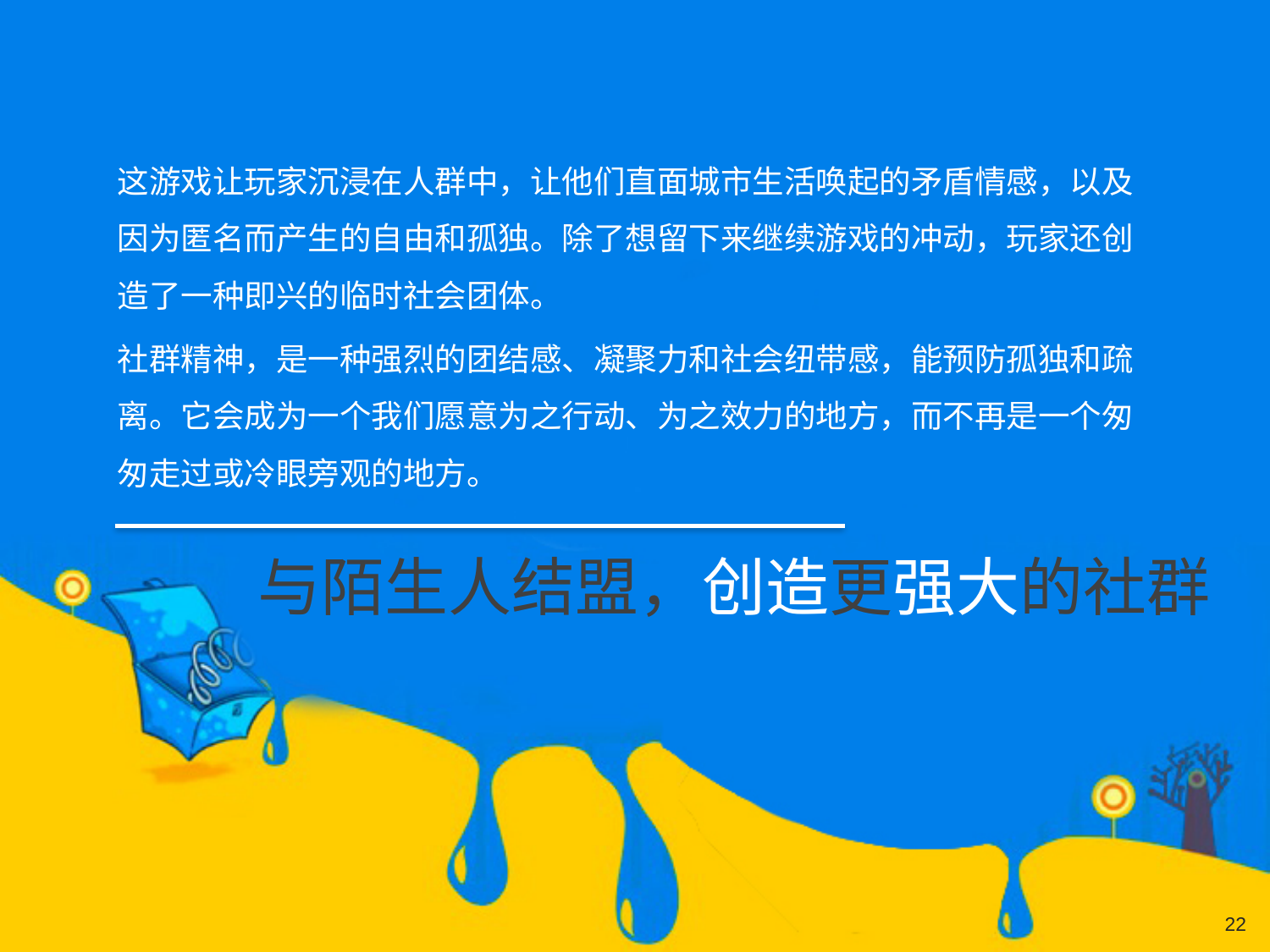

这游戏让玩家沉浸在人群中，让他们直面城市生活唤起的矛盾情感，以及因为匿名而产生的自由和孤独。除了想留下来继续游戏的冲动，玩家还创造了一种即兴的临时社会团体。
社群精神，是一种强烈的团结感、凝聚力和社会纽带感，能预防孤独和疏离。它会成为一个我们愿意为之行动、为之效力的地方，而不再是一个匆匆走过或冷眼旁观的地方。
# 与陌生人结盟，创造更强大的社群